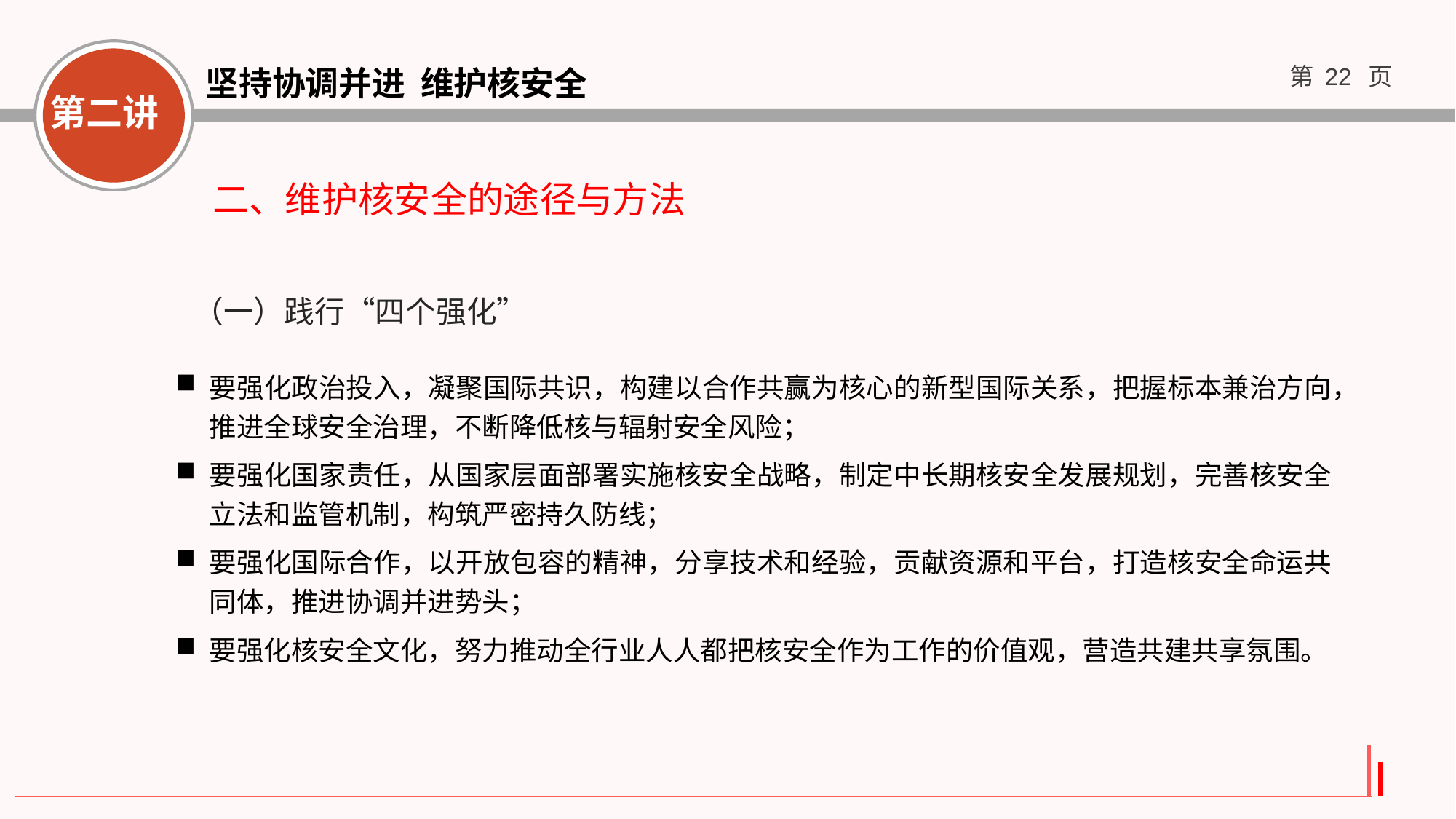

二、维护核安全的途径与方法
（一）践行“四个强化”
要强化政治投入，凝聚国际共识，构建以合作共赢为核心的新型国际关系，把握标本兼治方向，推进全球安全治理，不断降低核与辐射安全风险；
要强化国家责任，从国家层面部署实施核安全战略，制定中长期核安全发展规划，完善核安全立法和监管机制，构筑严密持久防线；
要强化国际合作，以开放包容的精神，分享技术和经验，贡献资源和平台，打造核安全命运共同体，推进协调并进势头；
要强化核安全文化，努力推动全行业人人都把核安全作为工作的价值观，营造共建共享氛围。